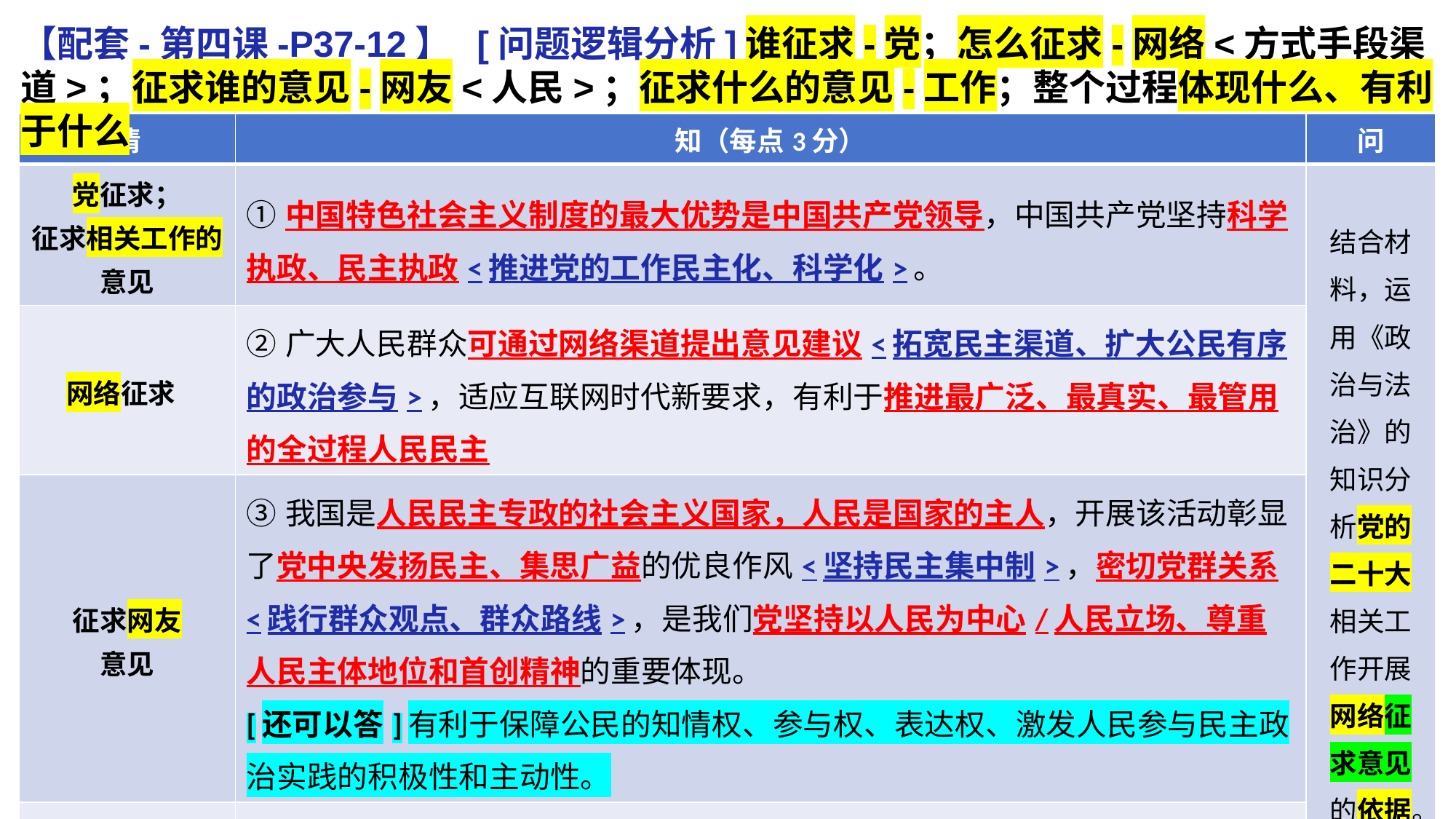

【配套-第四课-P37-12】  [问题逻辑分析]谁征求-党；怎么征求-网络<方式手段渠道>；征求谁的意见-网友<人民>；征求什么的意见-工作；整个过程体现什么、有利于什么
| 情 | 知（每点3分） | 问 |
| --- | --- | --- |
| 党征求； 征求相关工作的意见 | ①中国特色社会主义制度的最大优势是中国共产党领导，中国共产党坚持科学执政、民主执政<推进党的工作民主化、科学化>。 | 结合材料，运用《政治与法治》的知识分析党的二十大相关工作开展网络征求意见的依据。(12分) |
| 网络征求 | ②广大人民群众可通过网络渠道提出意见建议<拓宽民主渠道、扩大公民有序的政治参与>，适应互联网时代新要求，有利于推进最广泛、最真实、最管用的全过程人民民主 |  |
| 征求网友 意见 | ③我国是人民民主专政的社会主义国家，人民是国家的主人，开展该活动彰显了党中央发扬民主、集思广益的优良作风<坚持民主集中制>，密切党群关系<践行群众观点、群众路线>，是我们党坚持以人民为中心/人民立场、尊重人民主体地位和首创精神的重要体现。 [还可以答]有利于保障公民的知情权、参与权、表达权、激发人民参与民主政治实践的积极性和主动性。 |  |
| 整个过程体现什么、有利于什么 | ④该活动实现了党的领导、人民当家作主、依法治国三者有机统一，有利于发展社会主义民主政治，推进国家治理体系和治理能力现代化。 |  |